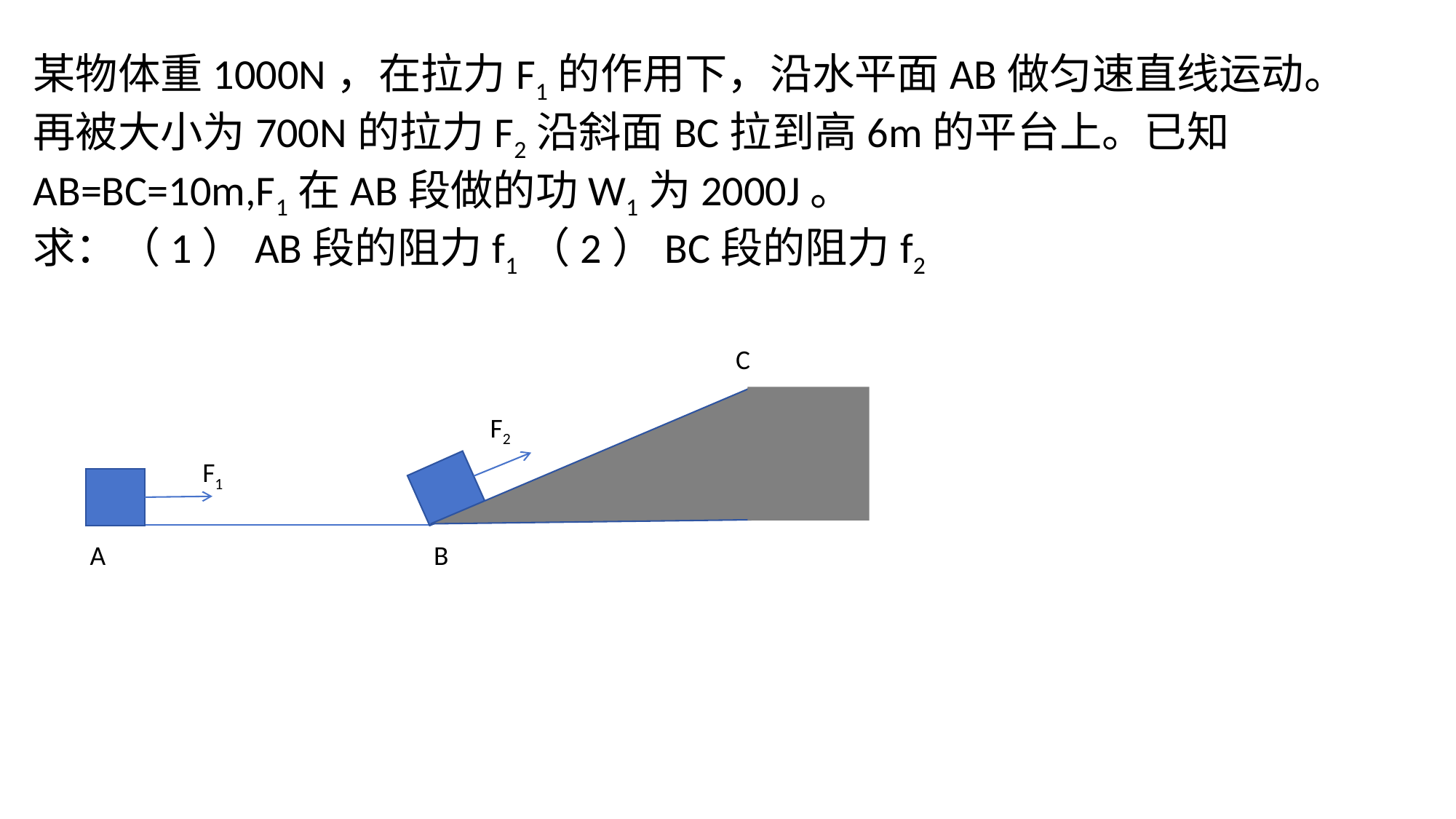

某物体重1000N，在拉力F1的作用下，沿水平面AB做匀速直线运动。再被大小为700N的拉力F2沿斜面BC拉到高6m的平台上。已知AB=BC=10m,F1在AB段做的功W1为2000J。
求：（1）AB段的阻力f1（2）BC段的阻力f2
C
F2
F1

A
B